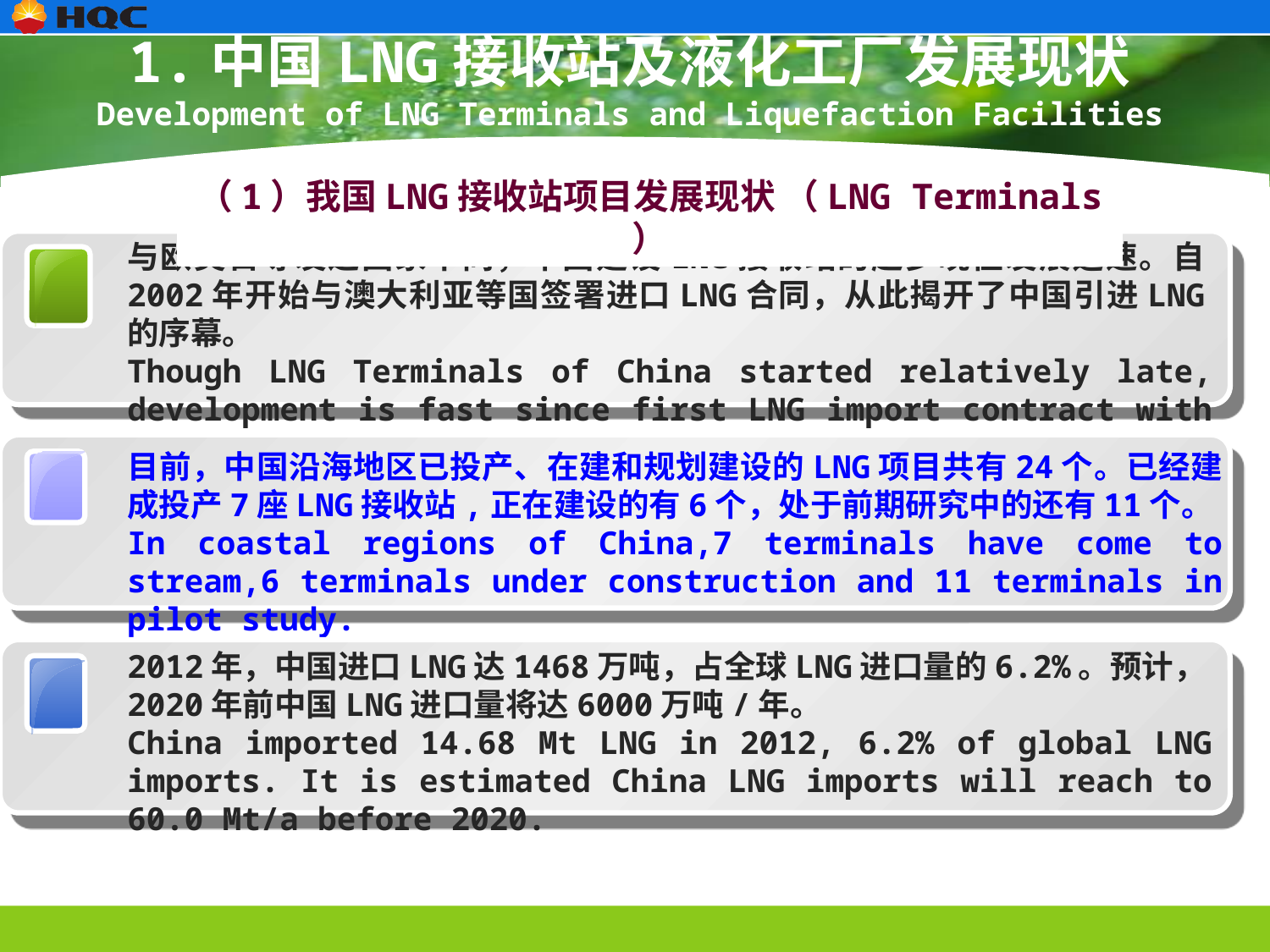

1.中国LNG接收站及液化工厂发展现状
Development of LNG Terminals and Liquefaction Facilities of China
（1）我国LNG接收站项目发展现状 （LNG Terminals ）

与欧美日等发达国家不同，中国建设LNG接收站的起步晚但发展迅速。自2002年开始与澳大利亚等国签署进口LNG合同，从此揭开了中国引进LNG的序幕。
Though LNG Terminals of China started relatively late, development is fast since first LNG import contract with Australian in 2002.

目前，中国沿海地区已投产、在建和规划建设的LNG项目共有24个。已经建成投产7座LNG接收站,正在建设的有6个，处于前期研究中的还有11个。
In coastal regions of China,7 terminals have come to stream,6 terminals under construction and 11 terminals in pilot study.

2012年，中国进口LNG达1468万吨，占全球LNG进口量的6.2%。预计，2020年前中国LNG进口量将达6000万吨/年。
China imported 14.68 Mt LNG in 2012, 6.2% of global LNG imports. It is estimated China LNG imports will reach to 60.0 Mt/a before 2020.